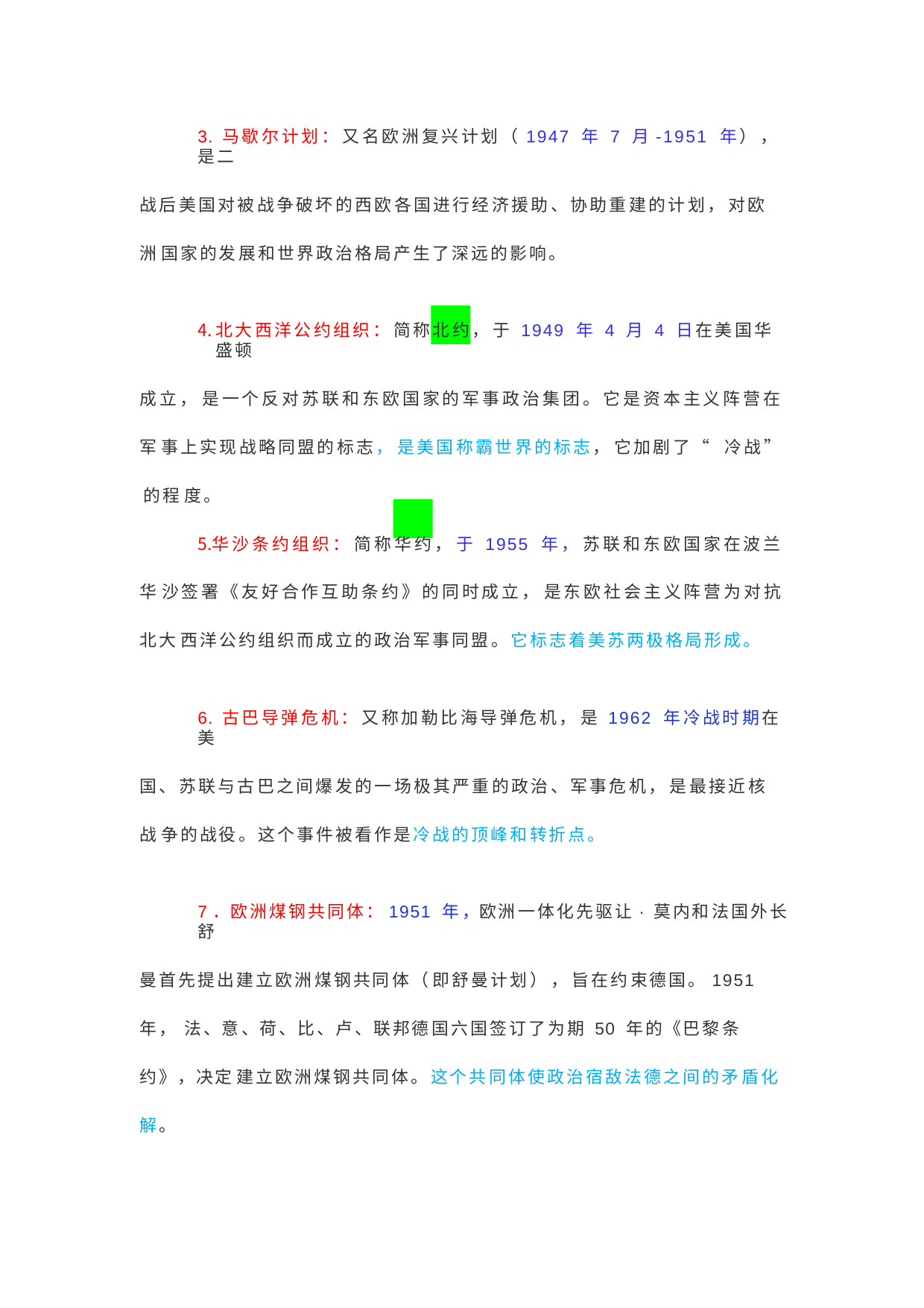

3. 马歇尔计划： 又名欧洲复兴计划（ 1947 年 7 月-1951 年） ， 是二
战后美国对被战争破坏的西欧各国进行经济援助、协助重建的计划， 对欧洲 国家的发展和世界政治格局产生了深远的影响。

北大西洋公约组织： 简称北约， 于 1949 年 4 月 4 日在美国华盛顿
成立， 是一个反对苏联和东欧国家的军事政治集团。它是资本主义阵营在军 事上实现战略同盟的标志， 是美国称霸世界的标志， 它加剧了“ 冷战” 的程 度。
华沙条约组织： 简称华约， 于 1955 年， 苏联和东欧国家在波兰华 沙签署《友好合作互助条约》的同时成立， 是东欧社会主义阵营为对抗北大 西洋公约组织而成立的政治军事同盟。它标志着美苏两极格局形成。

6. 古巴导弹危机： 又称加勒比海导弹危机， 是 1962 年冷战时期在美
国、苏联与古巴之间爆发的一场极其严重的政治、军事危机， 是最接近核战 争的战役。这个事件被看作是冷战的顶峰和转折点。
7．欧洲煤钢共同体：1951 年，欧洲一体化先驱让· 莫内和法国外长舒
曼首先提出建立欧洲煤钢共同体（ 即舒曼计划） ， 旨在约束德国。1951 年，  法、意、荷、比、卢、联邦德国六国签订了为期 50 年的《巴黎条约》，决定 建立欧洲煤钢共同体。这个共同体使政治宿敌法德之间的矛盾化解。